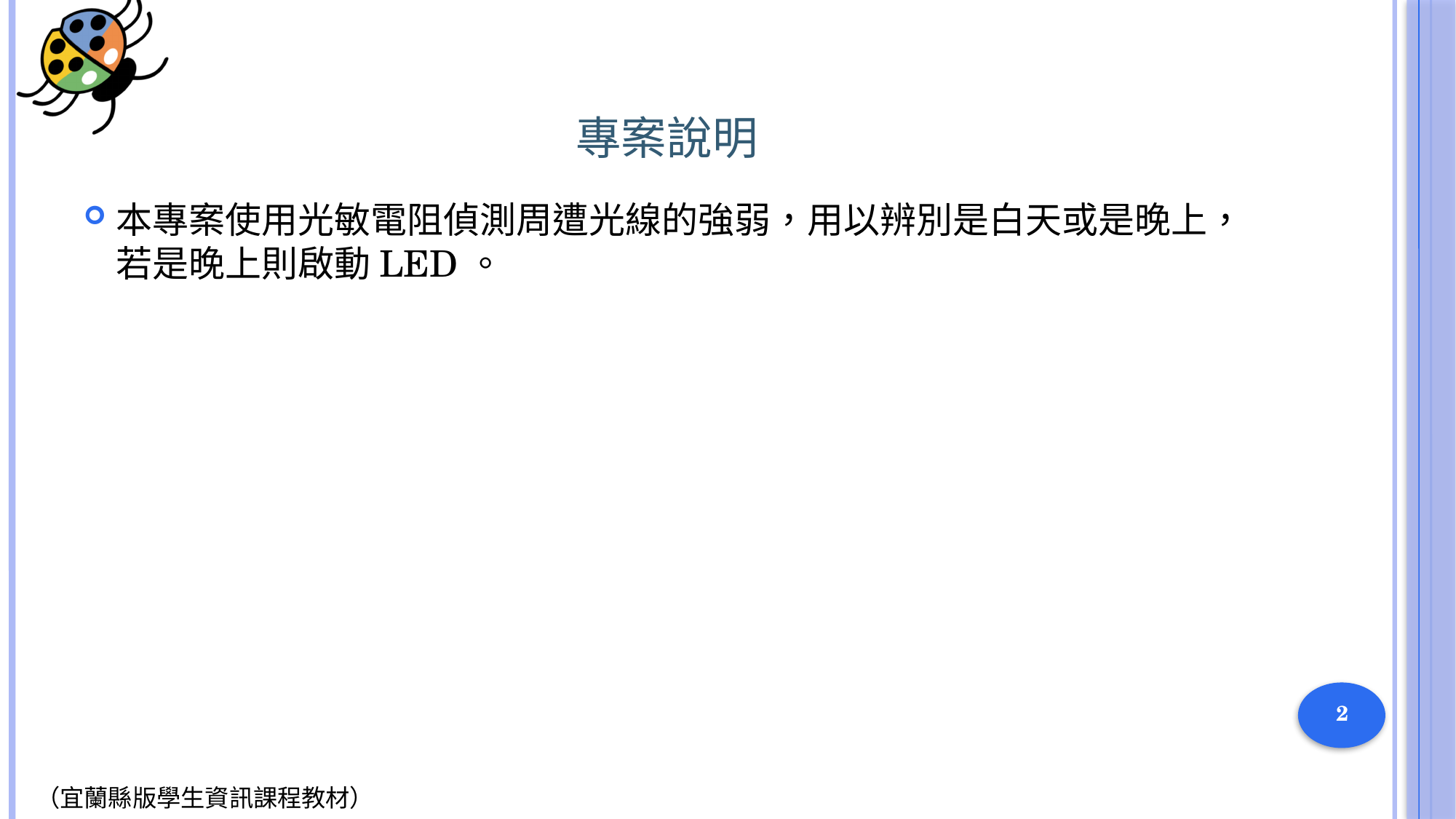

# 專案說明
本專案使用光敏電阻偵測周遭光線的強弱，用以辨別是白天或是晚上，若是晚上則啟動LED。
2